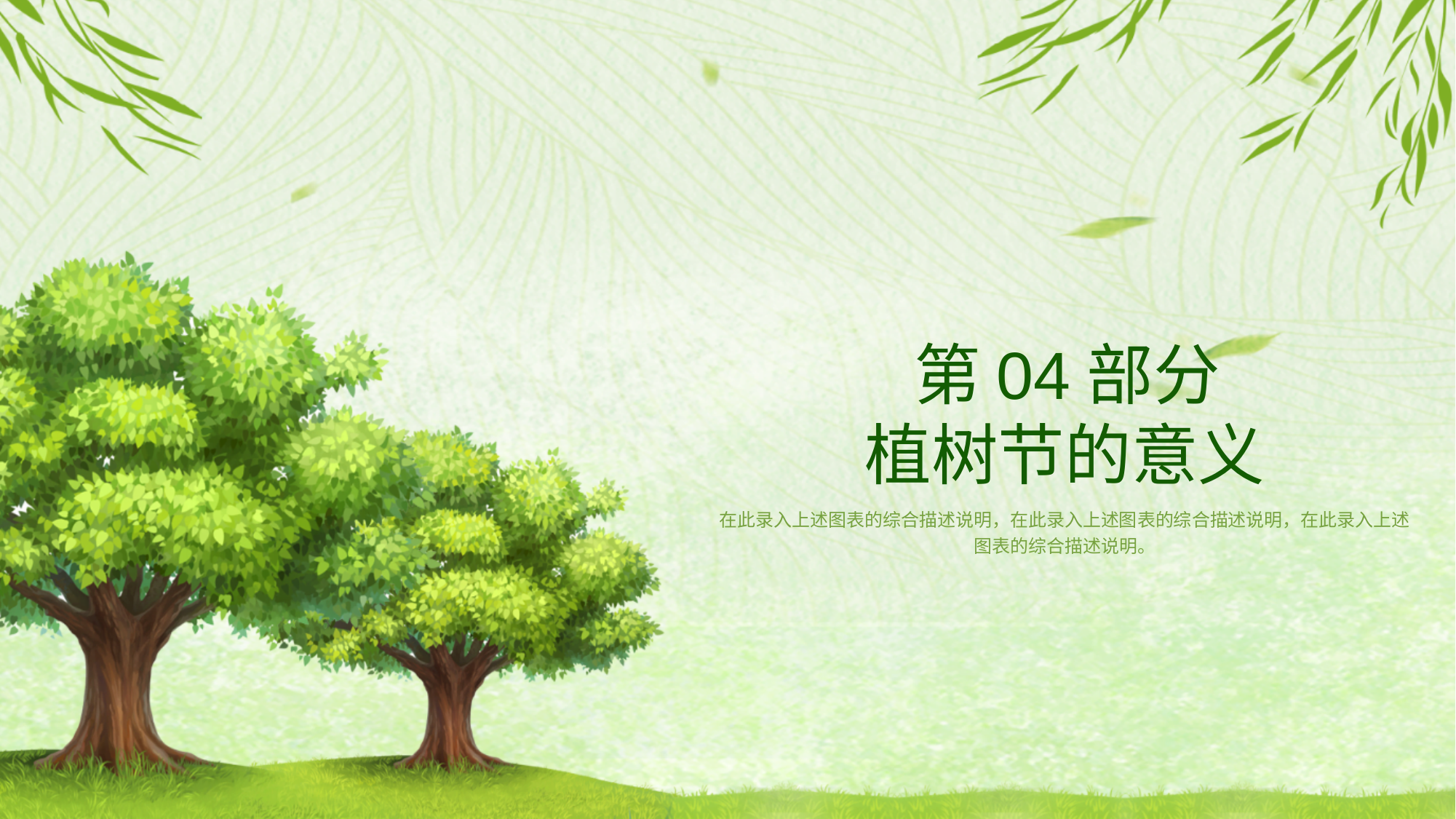

第04部分
植树节的意义
在此录入上述图表的综合描述说明，在此录入上述图表的综合描述说明，在此录入上述图表的综合描述说明。